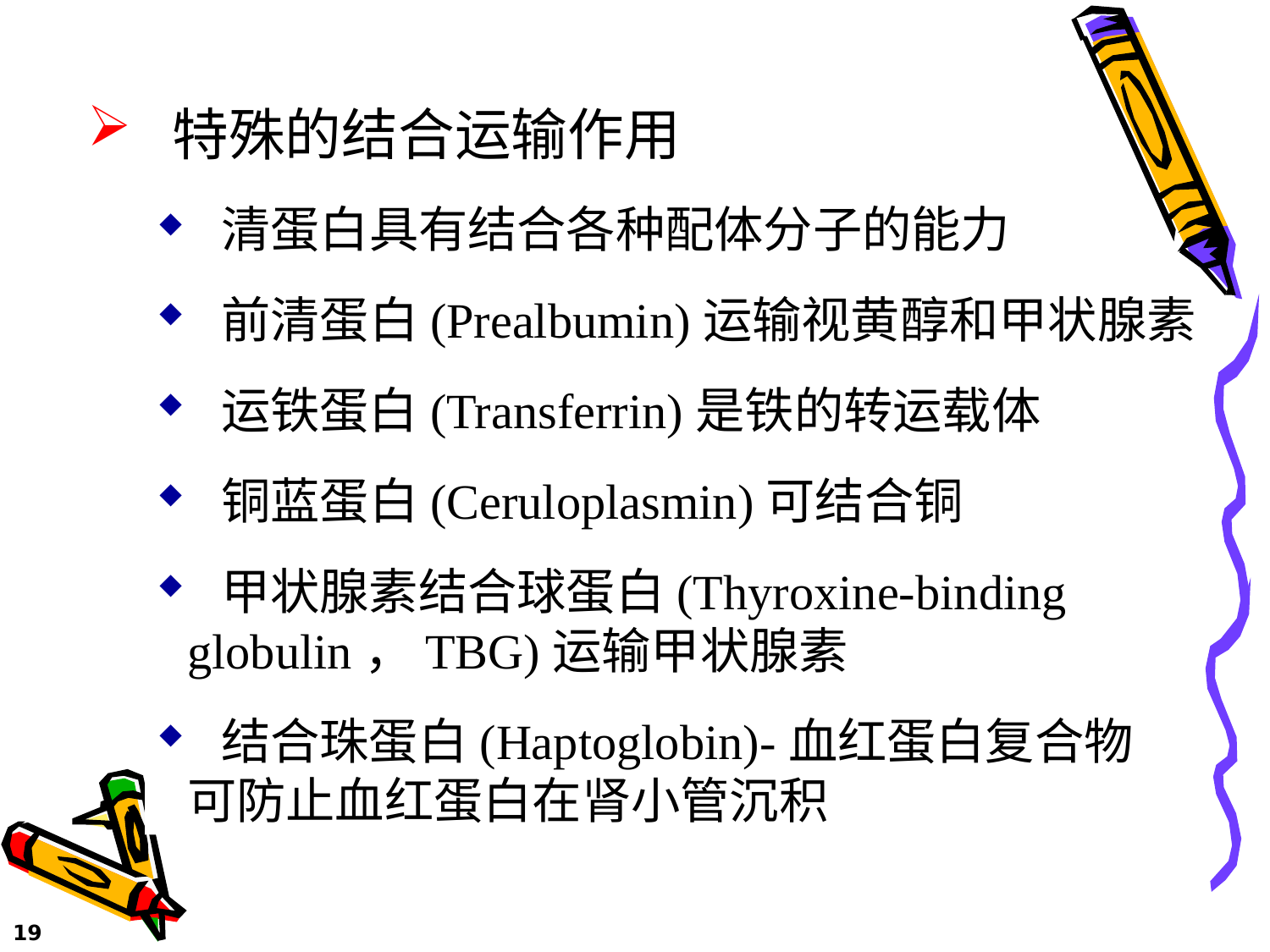

特殊的结合运输作用
  清蛋白具有结合各种配体分子的能力
  前清蛋白(Prealbumin)运输视黄醇和甲状腺素
  运铁蛋白(Transferrin)是铁的转运载体
  铜蓝蛋白(Ceruloplasmin)可结合铜
  甲状腺素结合球蛋白(Thyroxine-binding globulin，TBG)运输甲状腺素
  结合珠蛋白(Haptoglobin)-血红蛋白复合物可防止血红蛋白在肾小管沉积
19